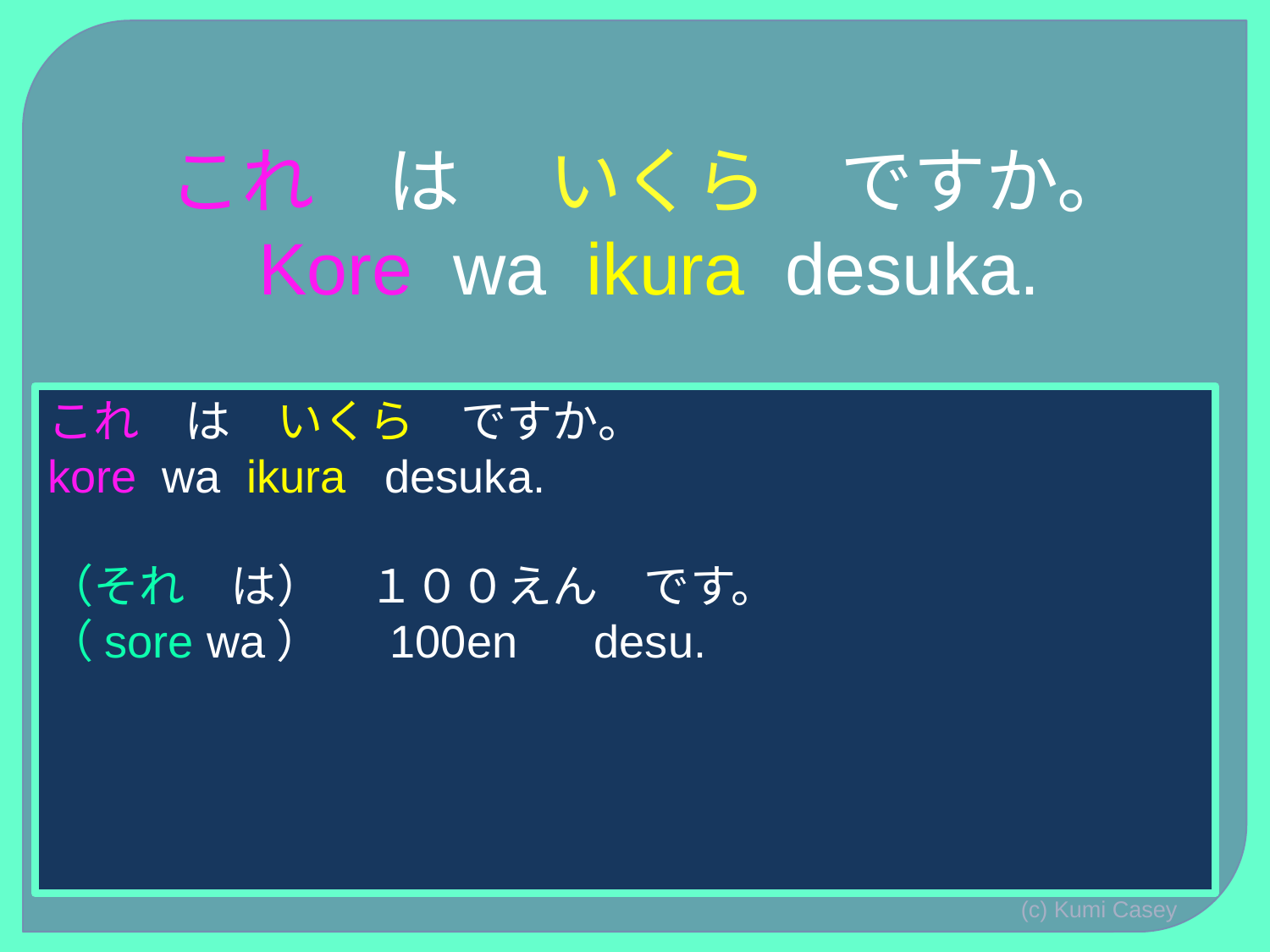

# これ　は 　いくら　ですか。 Kore  wa  ikura  desuka.
これ　は　いくら　ですか。
kore  wa  ikura   desuka.

（それ　は）　１００えん　です。
（sore wa）　 100en      desu.

(c) Kumi Casey